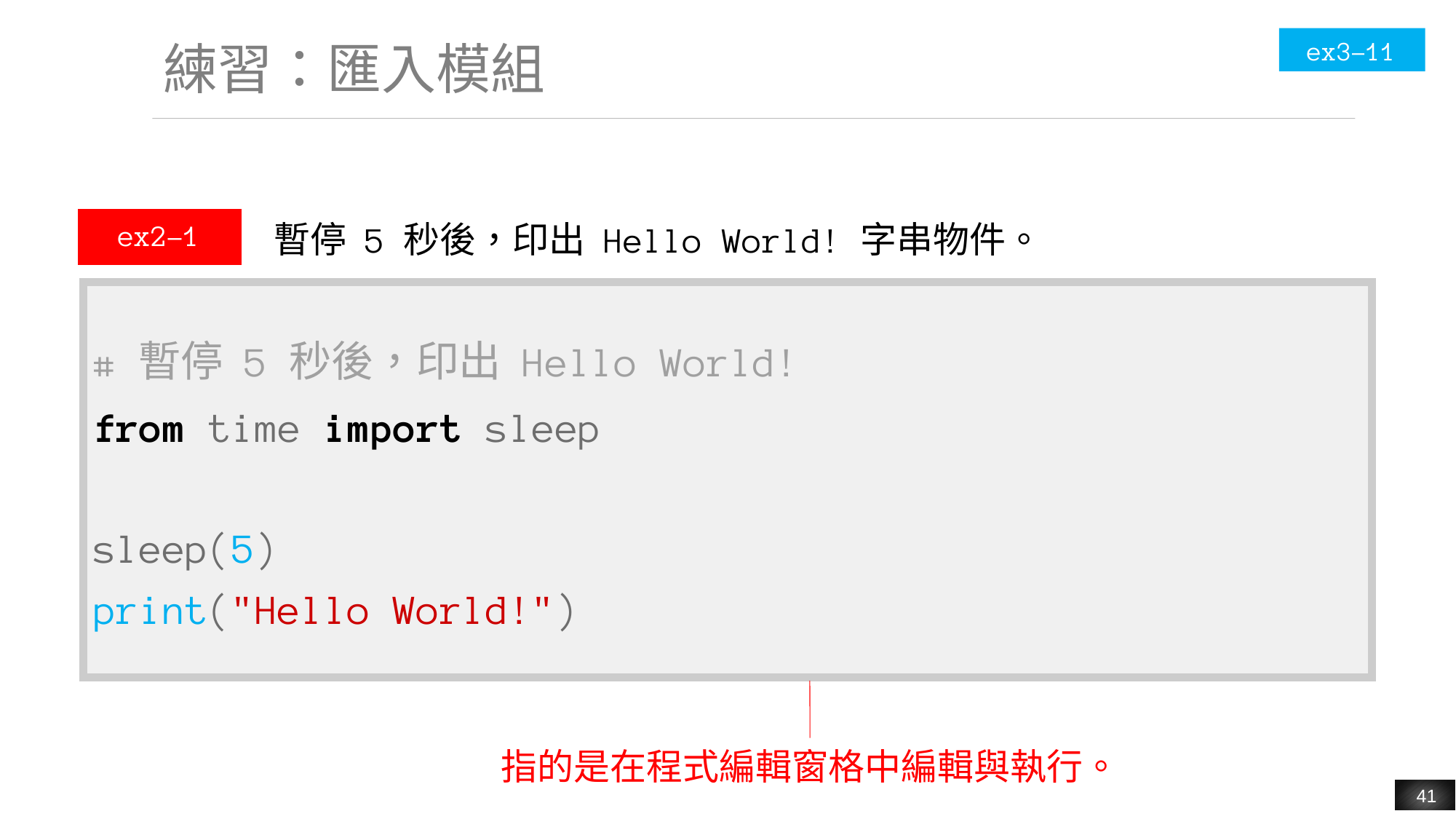

ex3-11
# 練習：匯入模組
| ex2-1 | 暫停 5 秒後，印出 Hello World! 字串物件。 |
| --- | --- |
| # 暫停 5 秒後，印出 Hello World! from time import sleep sleep(5) print("Hello World!") |
| --- |
指的是在程式編輯窗格中編輯與執行。